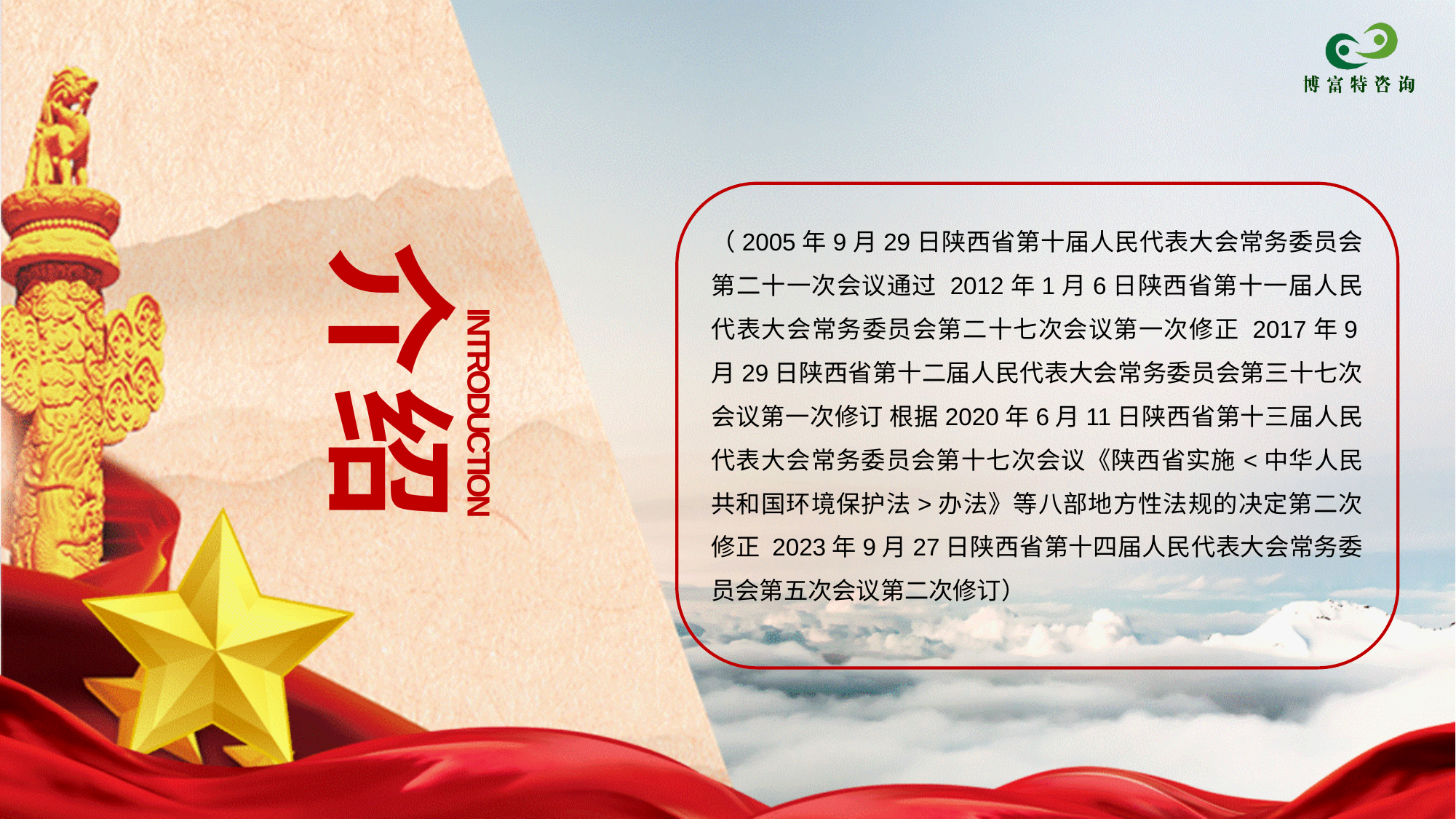

（2005年9月29日陕西省第十届人民代表大会常务委员会第二十一次会议通过 2012年1月6日陕西省第十一届人民代表大会常务委员会第二十七次会议第一次修正 2017年9月29日陕西省第十二届人民代表大会常务委员会第三十七次会议第一次修订 根据2020年6月11日陕西省第十三届人民代表大会常务委员会第十七次会议《陕西省实施<中华人民共和国环境保护法>办法》等八部地方性法规的决定第二次修正 2023年9月27日陕西省第十四届人民代表大会常务委员会第五次会议第二次修订）
介绍
INTRODUCTION